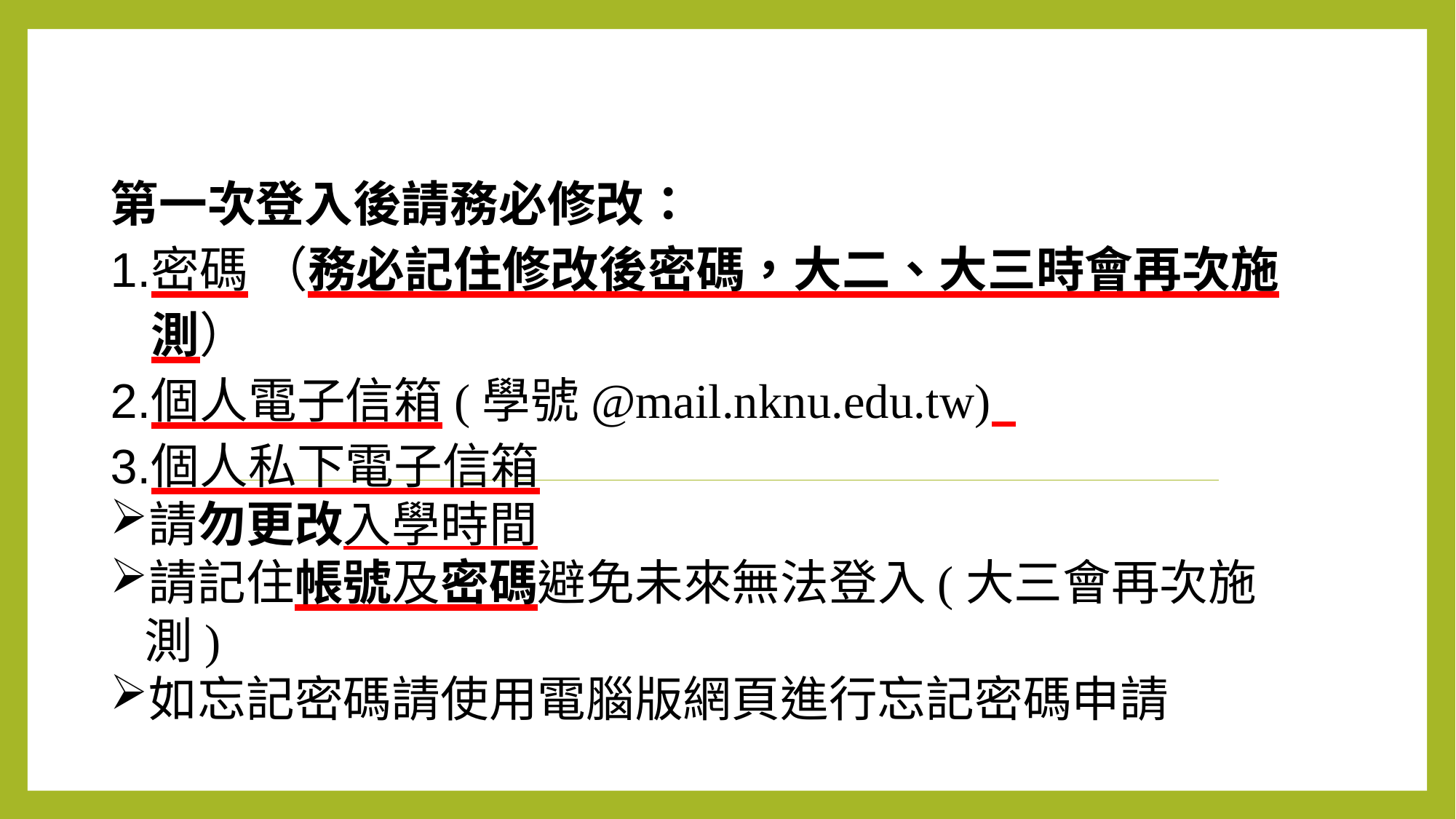

第一次登入後請務必修改：
密碼 （務必記住修改後密碼，大二、大三時會再次施測）
個人電子信箱(學號@mail.nknu.edu.tw)
個人私下電子信箱
請勿更改入學時間
請記住帳號及密碼避免未來無法登入(大三會再次施測)
如忘記密碼請使用電腦版網頁進行忘記密碼申請